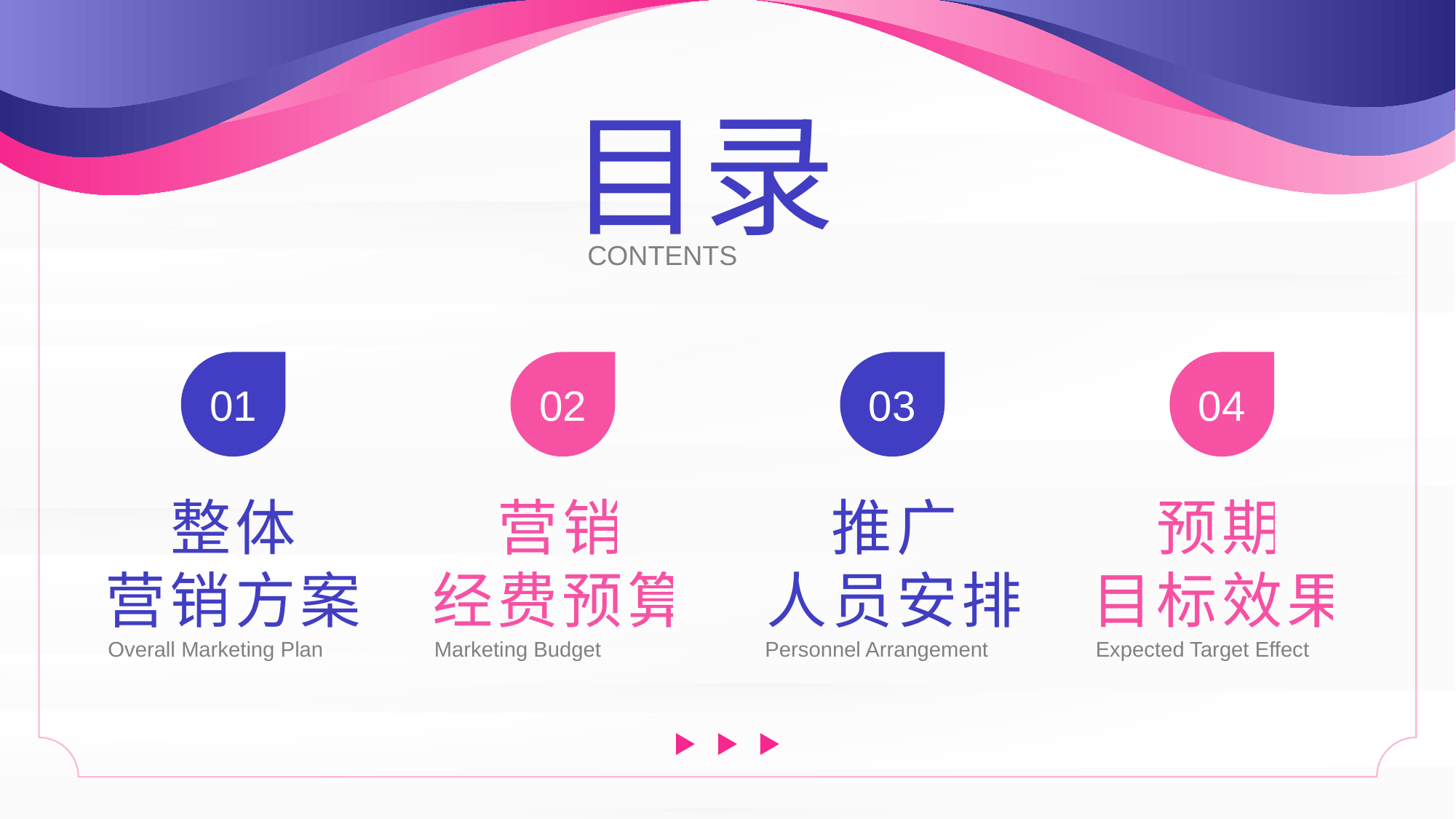

目录
CONTENTS
01
02
03
04
整体
营销方案
Overall Marketing Plan
营销
经费预算
Marketing Budget
推广
人员安排
Personnel Arrangement
预期
目标效果
Expected Target Effect